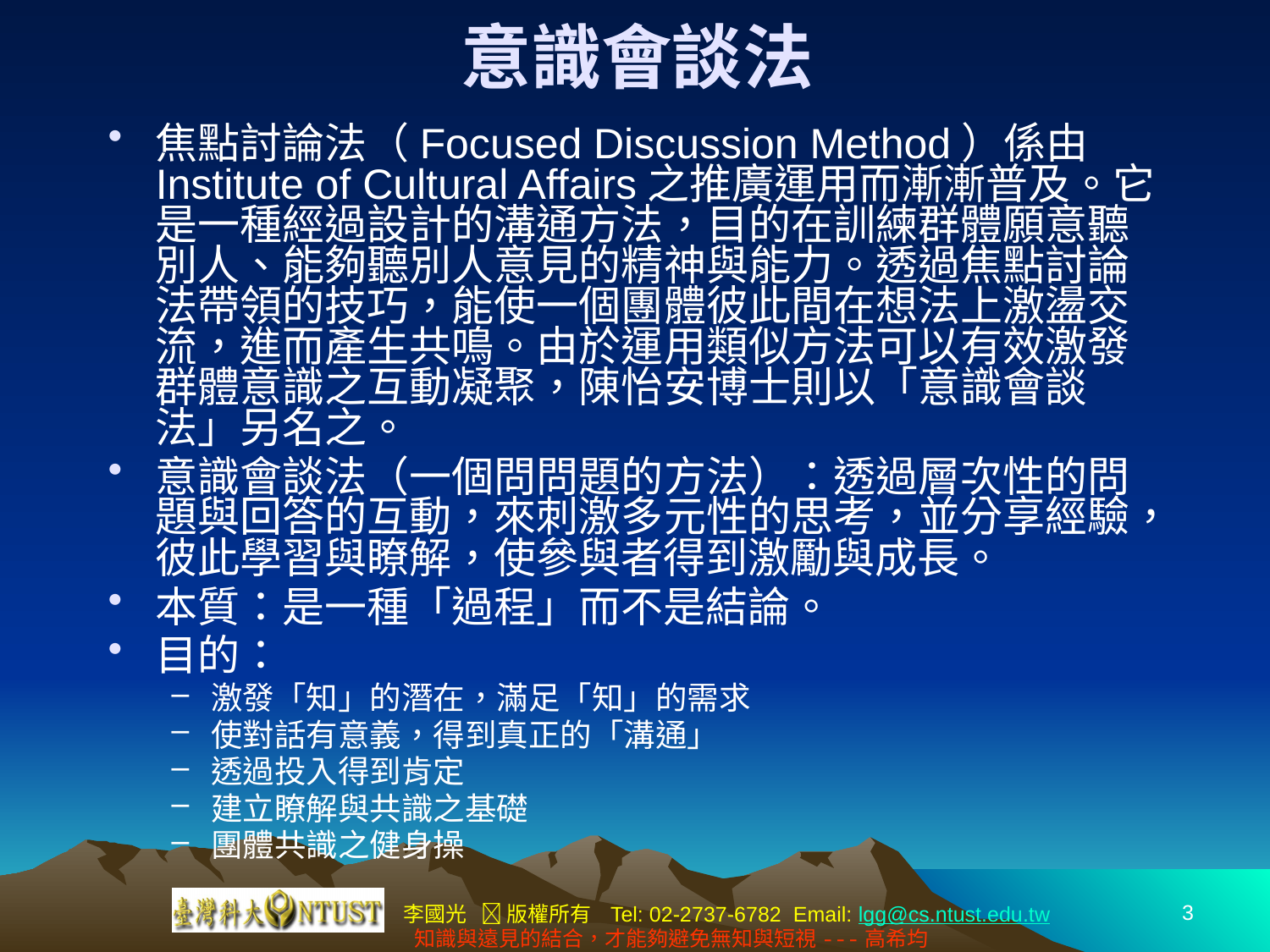

# 意識會談法
焦點討論法（Focused Discussion Method）係由Institute of Cultural Affairs之推廣運用而漸漸普及。它是一種經過設計的溝通方法，目的在訓練群體願意聽別人、能夠聽別人意見的精神與能力。透過焦點討論法帶領的技巧，能使一個團體彼此間在想法上激盪交流，進而產生共鳴。由於運用類似方法可以有效激發群體意識之互動凝聚，陳怡安博士則以「意識會談法」另名之。
意識會談法（一個問問題的方法）：透過層次性的問題與回答的互動，來刺激多元性的思考，並分享經驗，彼此學習與瞭解，使參與者得到激勵與成長。
本質：是一種「過程」而不是結論。
目的：
激發「知」的潛在，滿足「知」的需求
使對話有意義，得到真正的「溝通」
透過投入得到肯定
建立瞭解與共識之基礎
團體共識之健身操
3